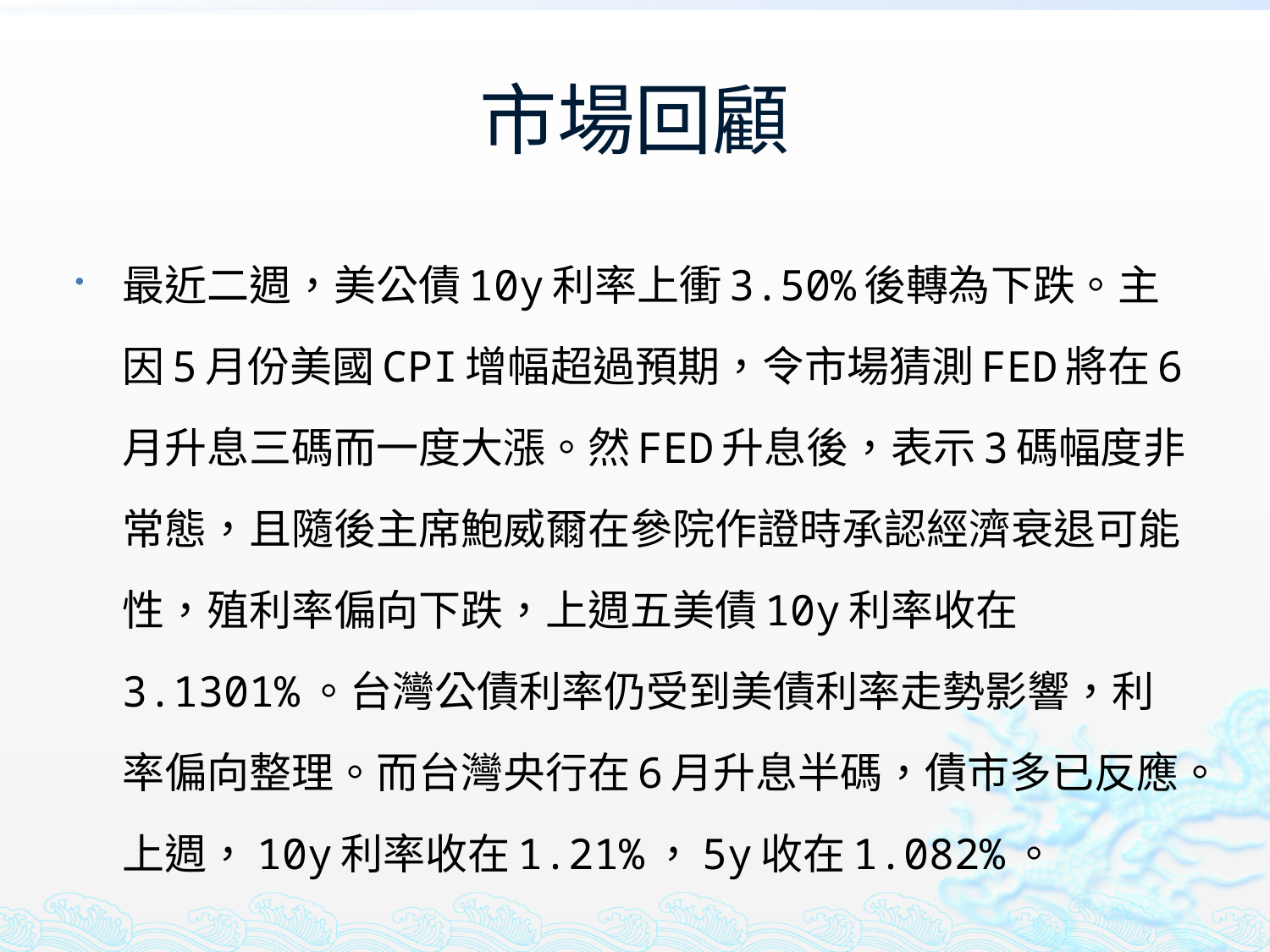

# 市場回顧
最近二週，美公債10y利率上衝3.50%後轉為下跌。主因5月份美國CPI增幅超過預期，令市場猜測FED將在6月升息三碼而一度大漲。然FED升息後，表示3碼幅度非常態，且隨後主席鮑威爾在參院作證時承認經濟衰退可能性，殖利率偏向下跌，上週五美債10y利率收在3.1301%。台灣公債利率仍受到美債利率走勢影響，利率偏向整理。而台灣央行在6月升息半碼，債市多已反應。上週，10y利率收在1.21%，5y收在1.082%。